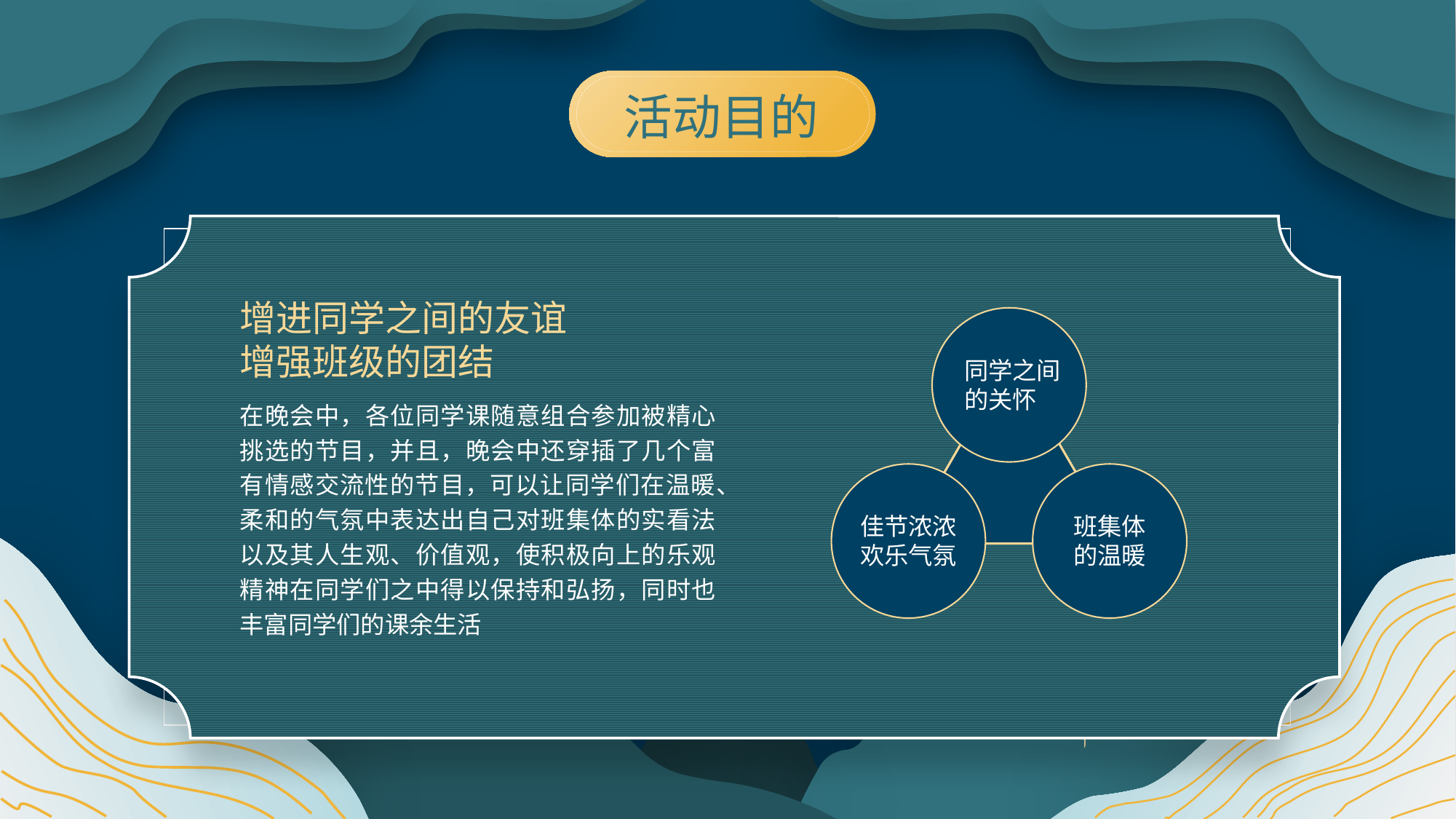

活动目的
增进同学之间的友谊
增强班级的团结

同学之间
的关怀

在晚会中，各位同学课随意组合参加被精心挑选的节目，并且，晚会中还穿插了几个富有情感交流性的节目，可以让同学们在温暖、柔和的气氛中表达出自己对班集体的实看法以及其人生观、价值观，使积极向上的乐观精神在同学们之中得以保持和弘扬，同时也丰富同学们的课余生活

班集体
的温暖
佳节浓浓
欢乐气氛